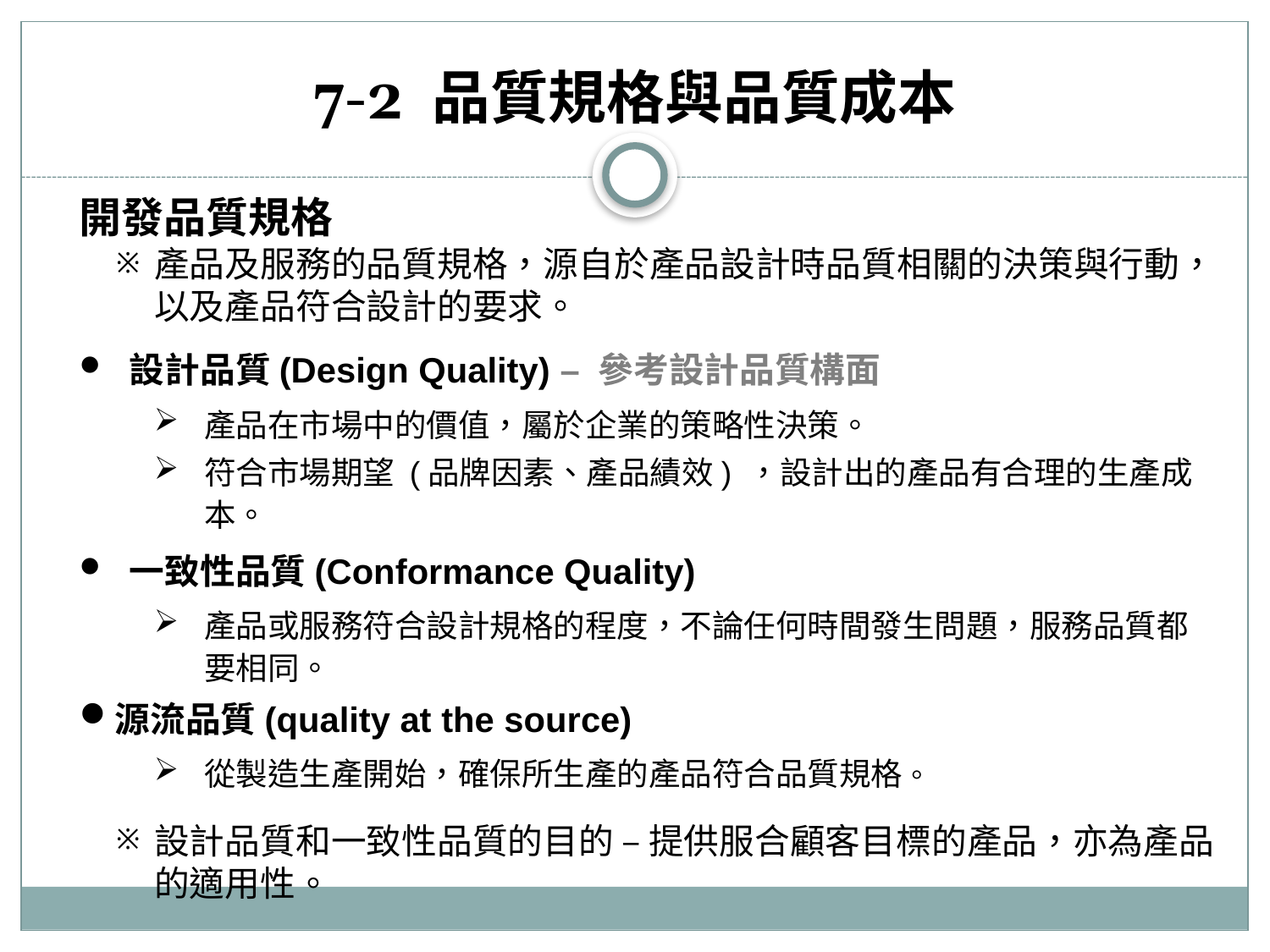

# 7-2 品質規格與品質成本
開發品質規格
產品及服務的品質規格，源自於產品設計時品質相關的決策與行動，以及產品符合設計的要求。
設計品質(Design Quality) – 參考設計品質構面
產品在市場中的價值，屬於企業的策略性決策。
符合市場期望 (品牌因素、產品績效) ，設計出的產品有合理的生產成本。
一致性品質(Conformance Quality)
產品或服務符合設計規格的程度，不論任何時間發生問題，服務品質都要相同。
源流品質(quality at the source)
從製造生產開始，確保所生產的產品符合品質規格。
設計品質和一致性品質的目的 – 提供服合顧客目標的產品，亦為產品的適用性。